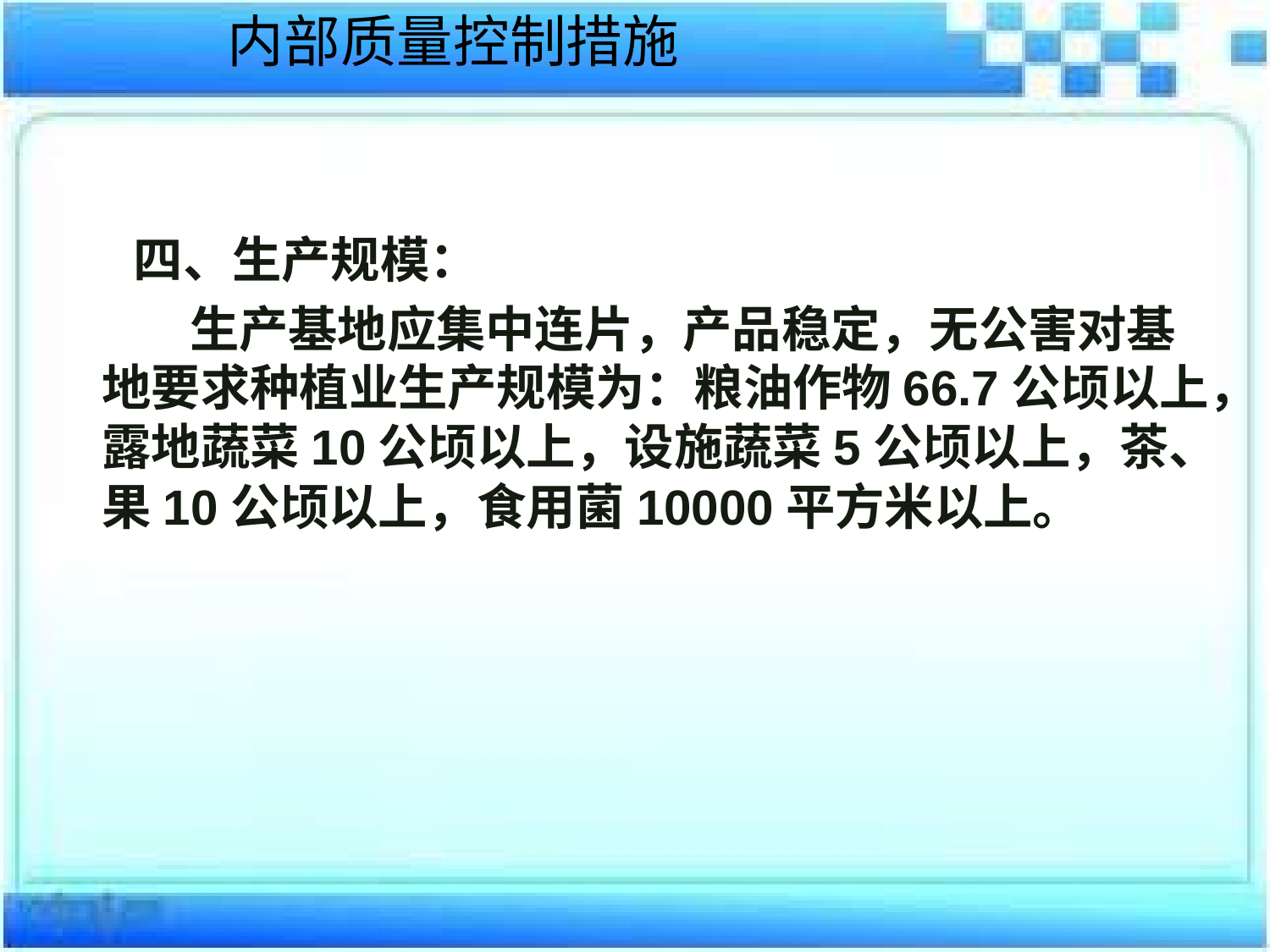

内部质量控制措施
      四、生产规模：
           生产基地应集中连片，产品稳定，无公害对基地要求种植业生产规模为：粮油作物66.7公顷以上，露地蔬菜10公顷以上，设施蔬菜5公顷以上，茶、果10公顷以上，食用菌10000平方米以上。